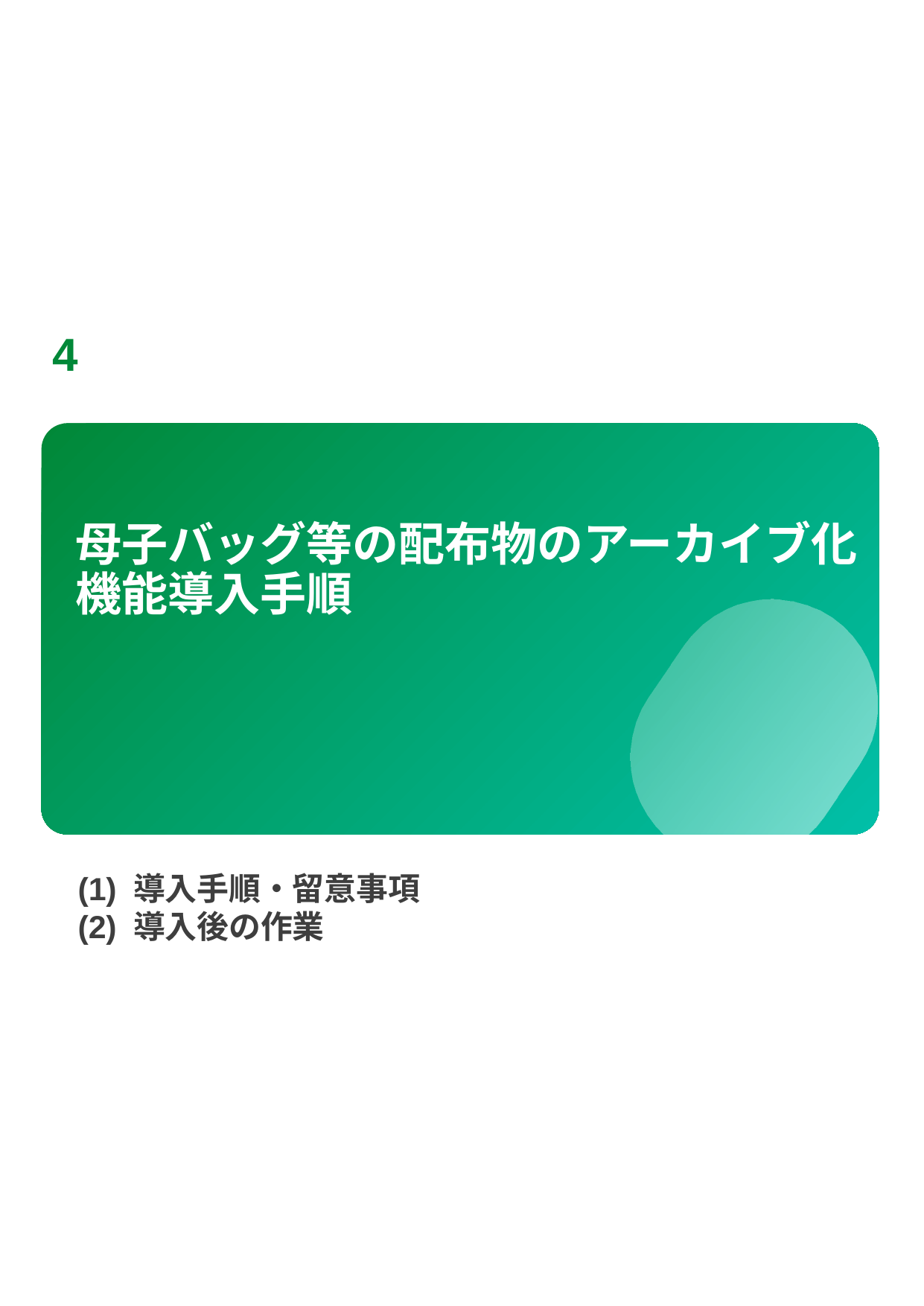

4
# 母子バッグ等の配布物のアーカイブ化機能導入手順
(1) 導入手順・留意事項
(2) 導入後の作業